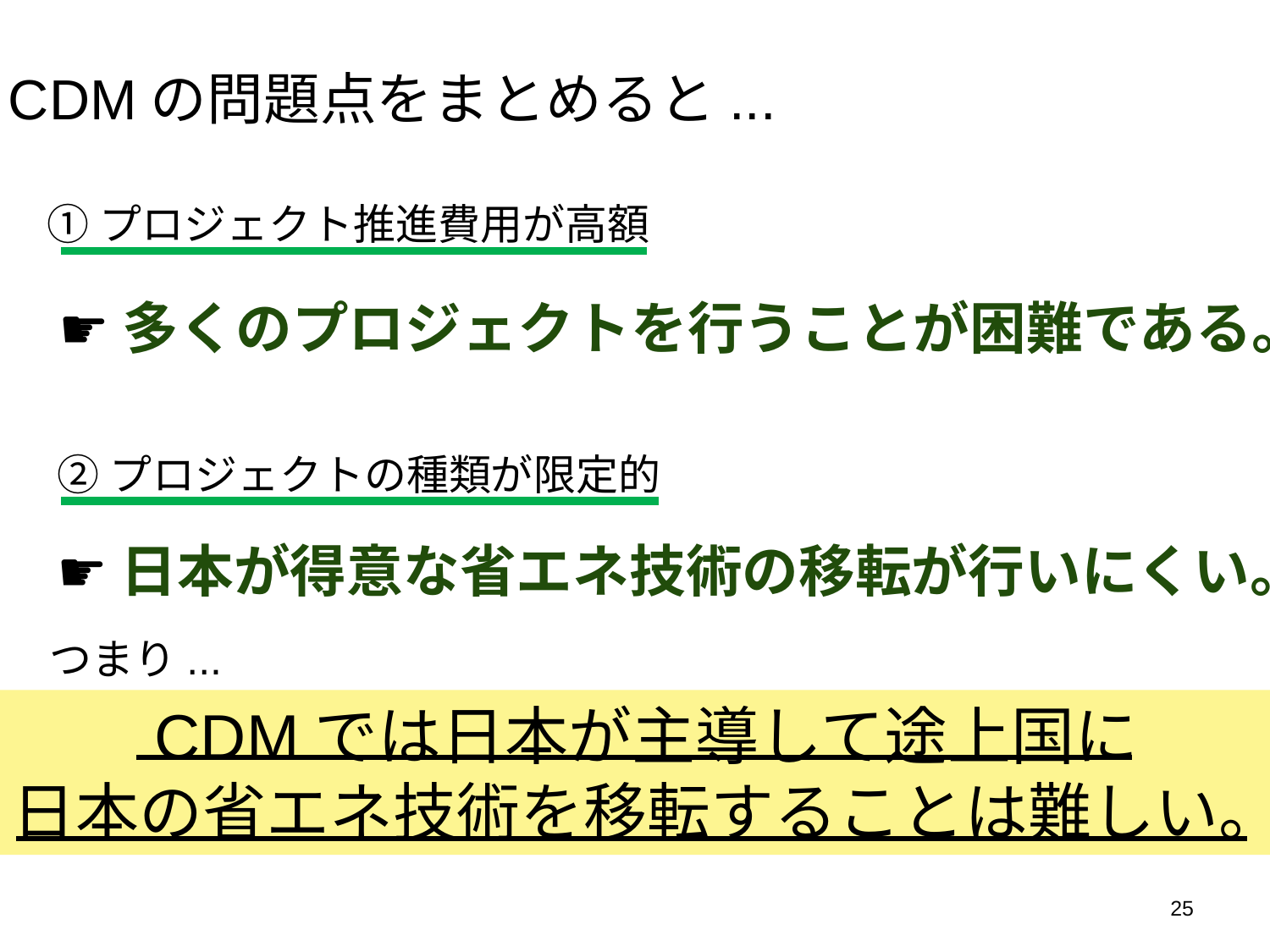

CDMの問題点をまとめると...
①プロジェクト推進費用が高額
☛多くのプロジェクトを行うことが困難である。
②プロジェクトの種類が限定的
☛日本が得意な省エネ技術の移転が行いにくい。
つまり...
　　CDMでは日本が主導して途上国に
日本の省エネ技術を移転することは難しい。
25